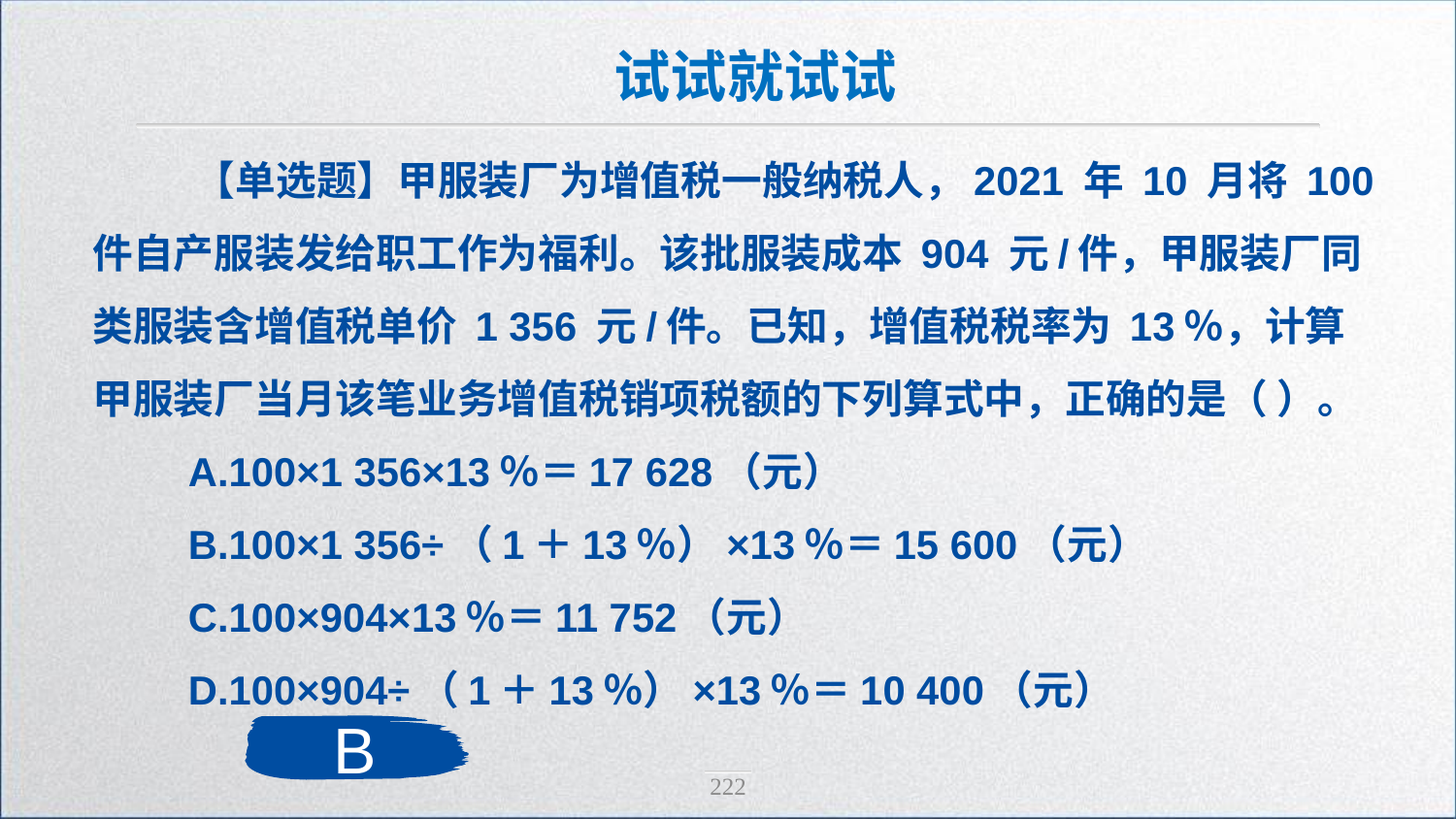

试试就试试
 【单选题】甲服装厂为增值税一般纳税人，2021 年 10 月将 100 件自产服装发给职工作为福利。该批服装成本 904 元/件，甲服装厂同类服装含增值税单价 1 356 元/件。已知，增值税税率为 13％，计算甲服装厂当月该笔业务增值税销项税额的下列算式中，正确的是（ ）。
 A.100×1 356×13％＝17 628（元）
 B.100×1 356÷（1＋13％）×13％＝15 600（元）
 C.100×904×13％＝11 752（元）
 D.100×904÷（1＋13％）×13％＝10 400（元）

B
222